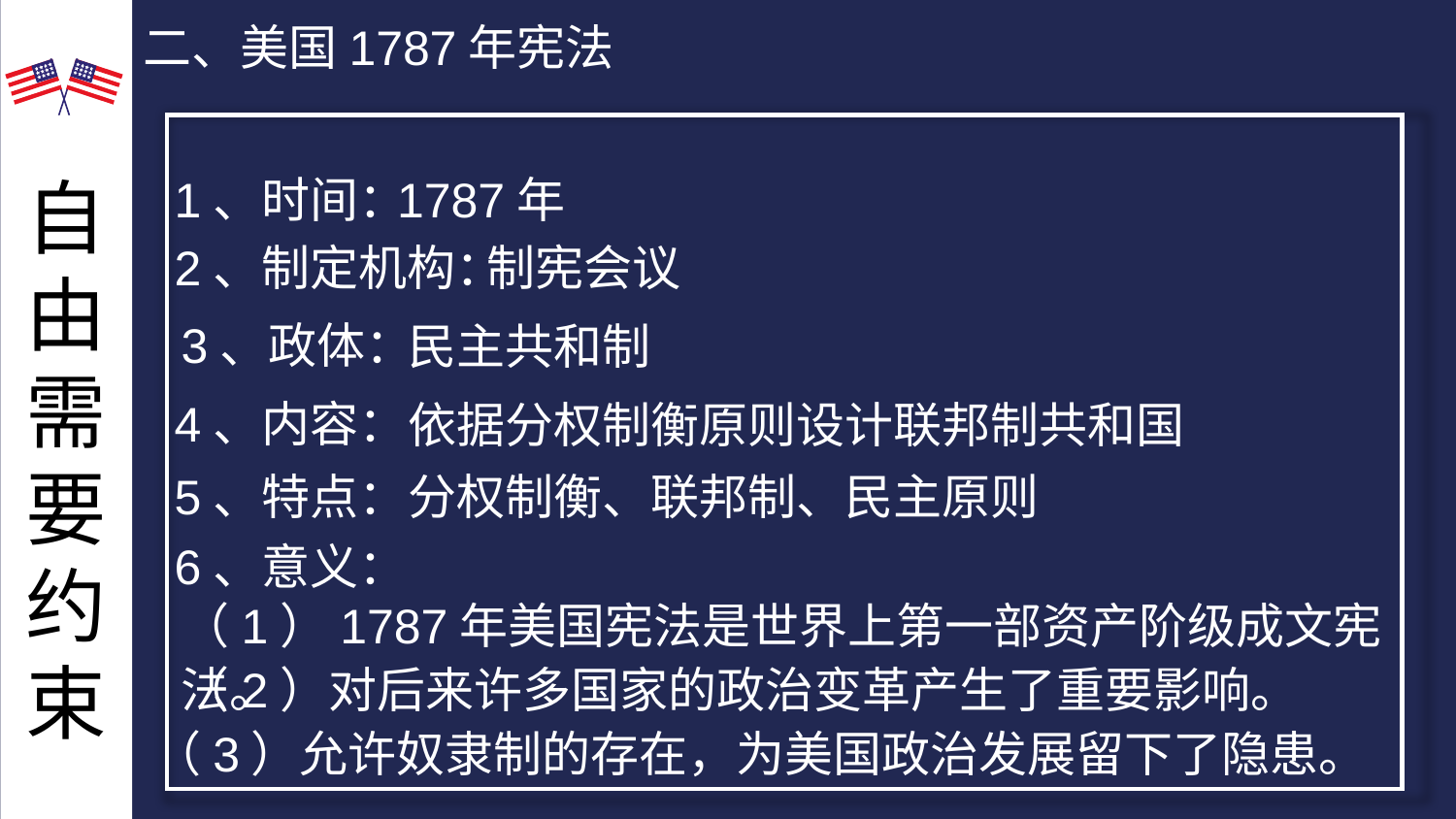

自由需要约束

二、美国1787年宪法

1、时间：
1787年
2、制定机构：
制宪会议
3、政体：
民主共和制
4、内容：
依据分权制衡原则设计联邦制共和国
5、特点：
分权制衡、联邦制、民主原则
6、意义：
（1）1787年美国宪法是世界上第一部资产阶级成文宪法。
（2）对后来许多国家的政治变革产生了重要影响。
 （3）允许奴隶制的存在，为美国政治发展留下了隐患。